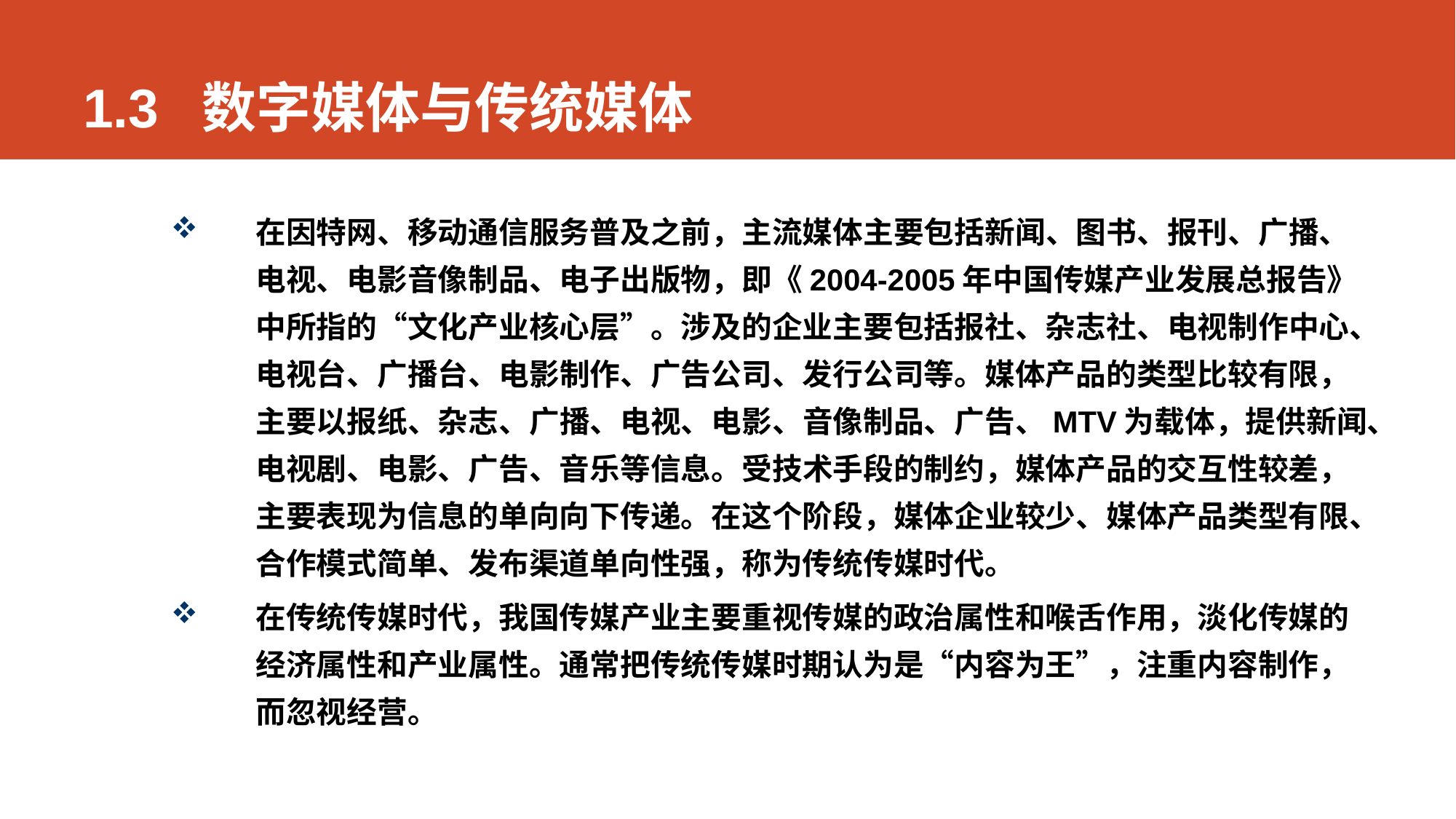

# 1.3  数字媒体与传统媒体
在因特网、移动通信服务普及之前，主流媒体主要包括新闻、图书、报刊、广播、电视、电影音像制品、电子出版物，即《2004-2005年中国传媒产业发展总报告》 中所指的“文化产业核心层”。涉及的企业主要包括报社、杂志社、电视制作中心、电视台、广播台、电影制作、广告公司、发行公司等。媒体产品的类型比较有限，主要以报纸、杂志、广播、电视、电影、音像制品、广告、MTV为载体，提供新闻、电视剧、电影、广告、音乐等信息。受技术手段的制约，媒体产品的交互性较差，主要表现为信息的单向向下传递。在这个阶段，媒体企业较少、媒体产品类型有限、合作模式简单、发布渠道单向性强，称为传统传媒时代。
在传统传媒时代，我国传媒产业主要重视传媒的政治属性和喉舌作用，淡化传媒的经济属性和产业属性。通常把传统传媒时期认为是“内容为王”，注重内容制作，而忽视经营。